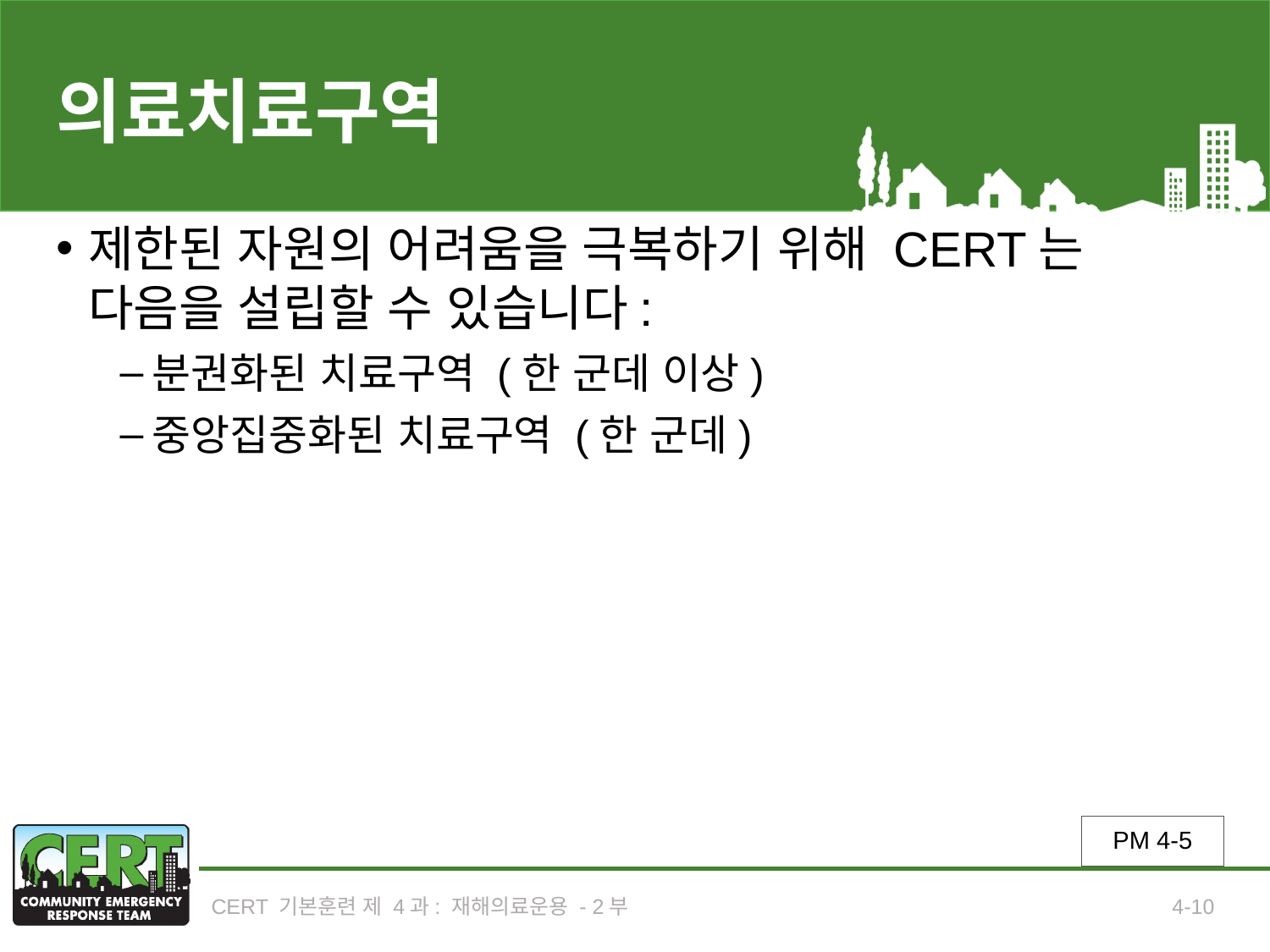

# 의료치료구역
제한된 자원의 어려움을 극복하기 위해 CERT는 다음을 설립할 수 있습니다:
분권화된 치료구역 (한 군데 이상)
중앙집중화된 치료구역 (한 군데)
PM 4-5
CERT 기본훈련 제 4과: 재해의료운용 - 2부
4-10